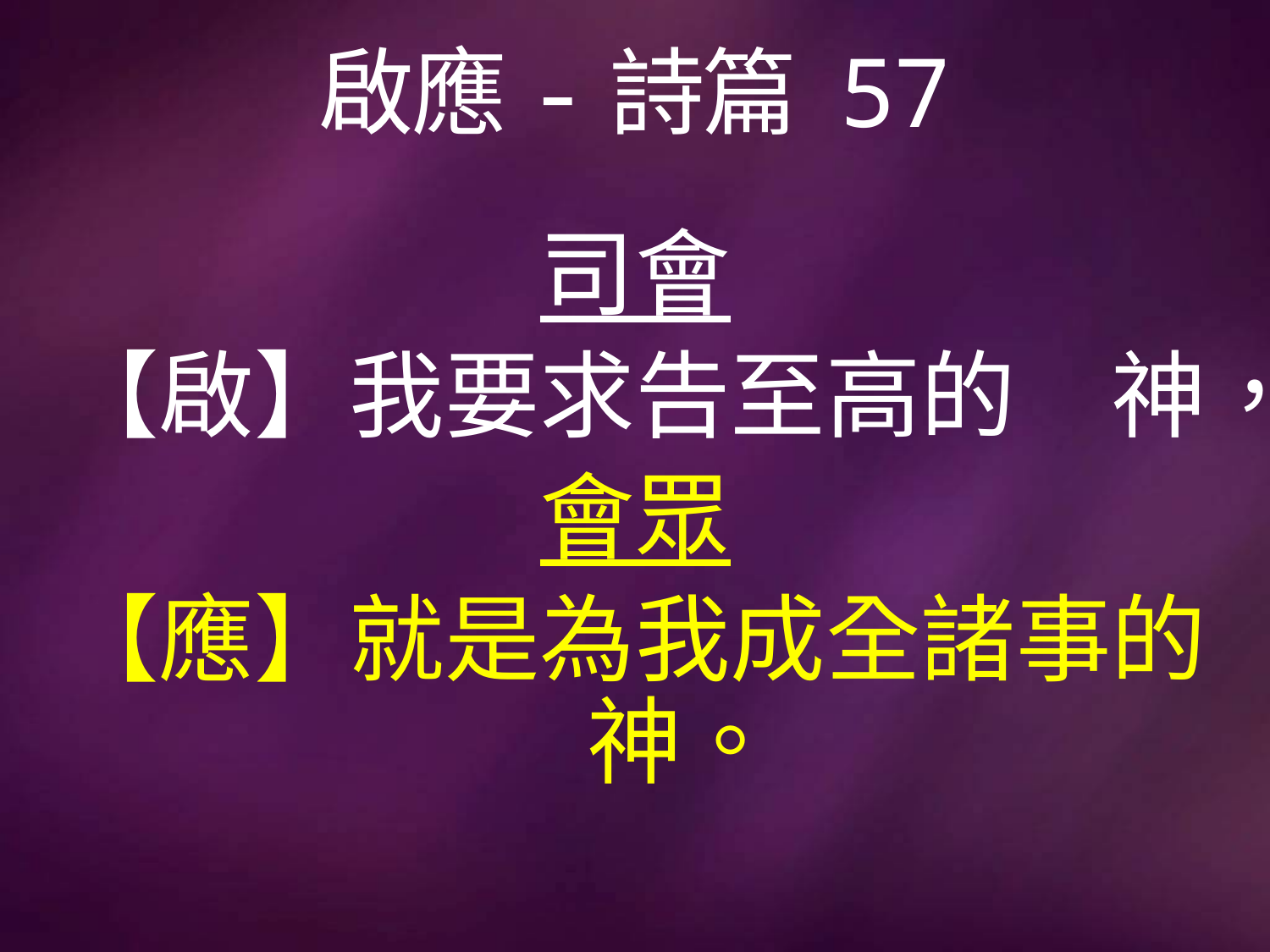

# 啟應-詩篇 57
司會
【啟】我要求告至高的　神，
會眾
【應】就是為我成全諸事的　神。